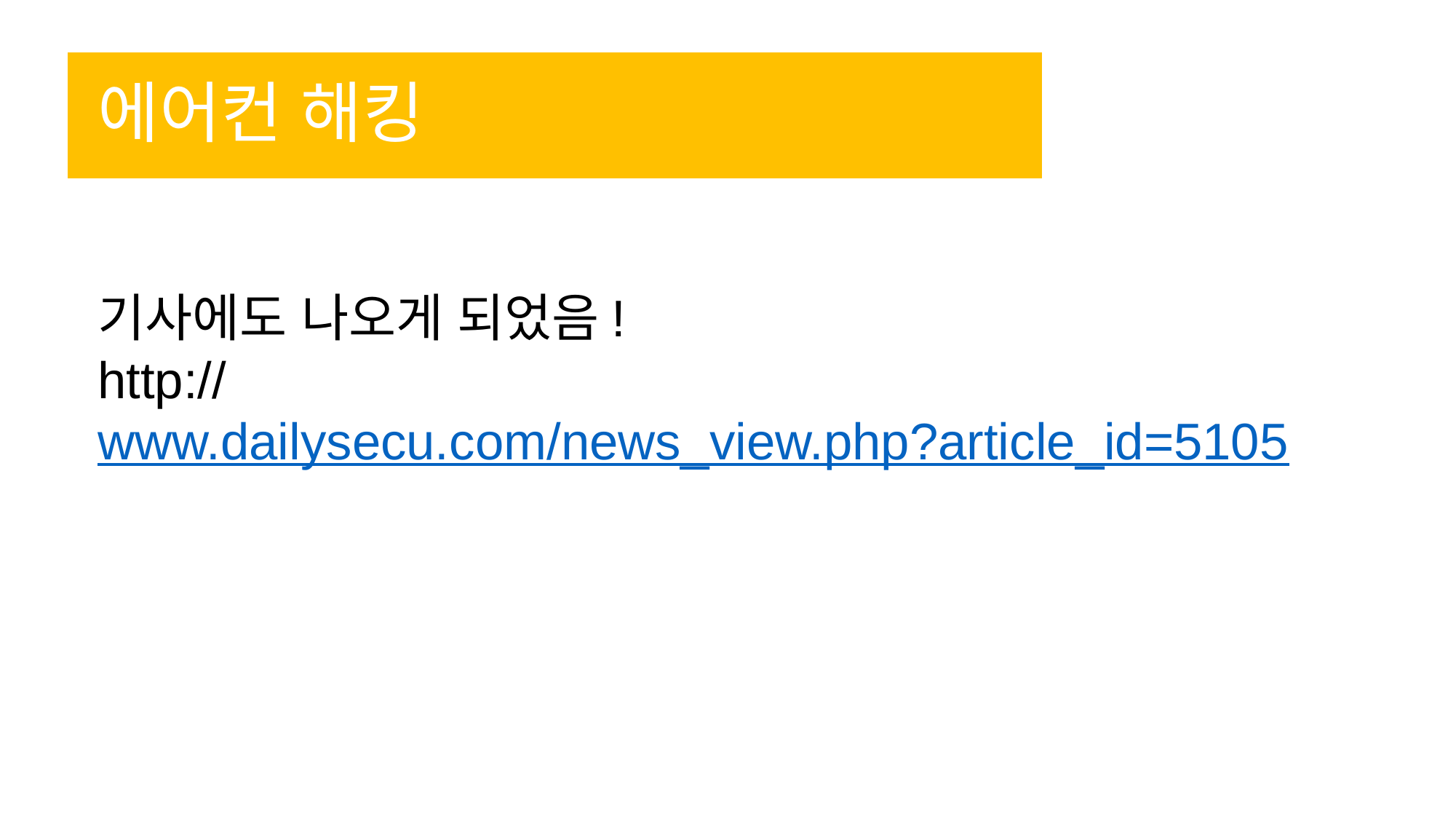

# 에어컨 해킹

기사에도 나오게 되었음!
http://www.dailysecu.com/news_view.php?article_id=5105